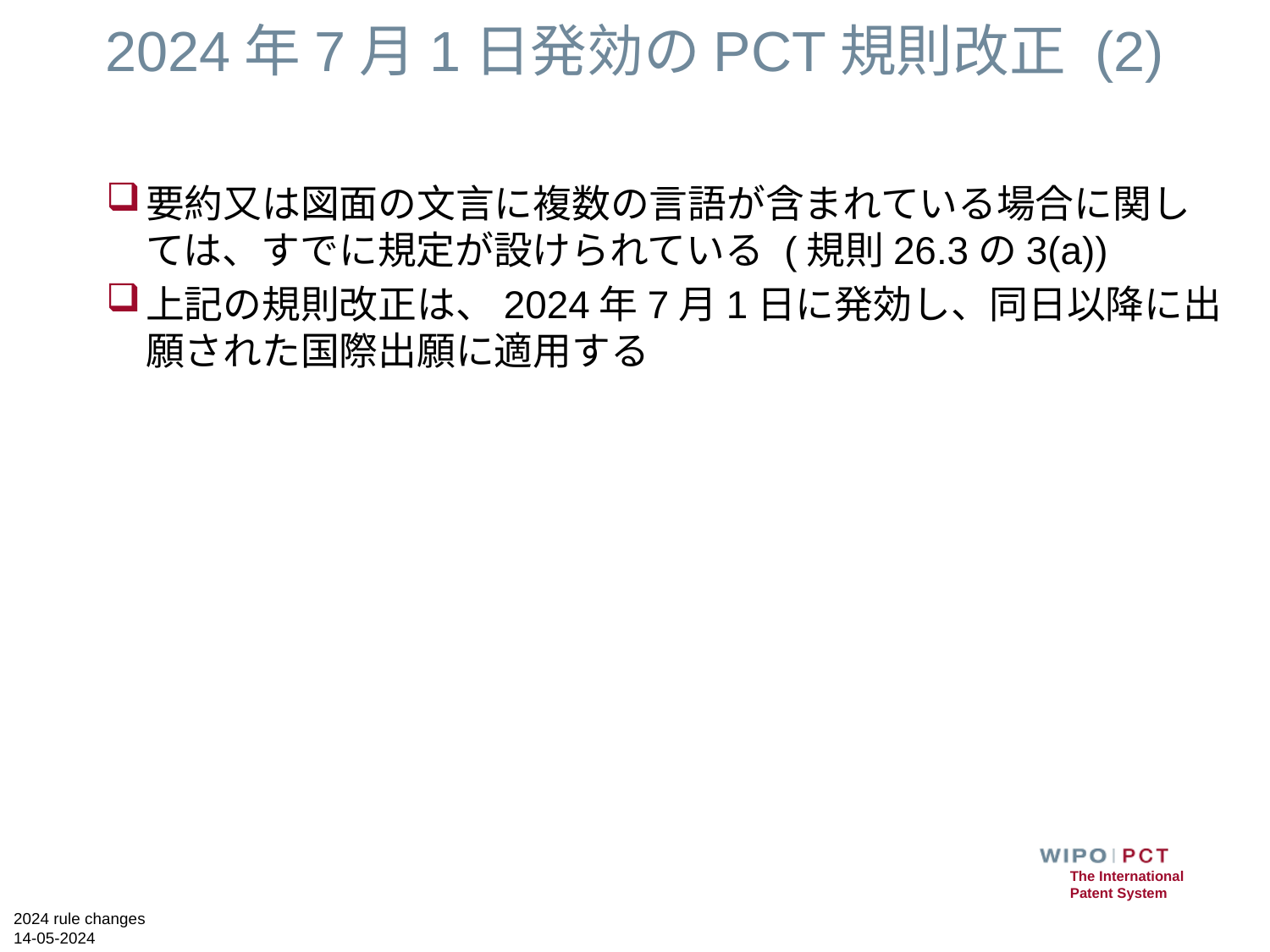

# 2024年7月1日発効のPCT規則改正 (2)

要約又は図面の文言に複数の言語が含まれている場合に関しては、すでに規定が設けられている (規則26.3の3(a))
上記の規則改正は、2024年7月1日に発効し、同日以降に出願された国際出願に適用する